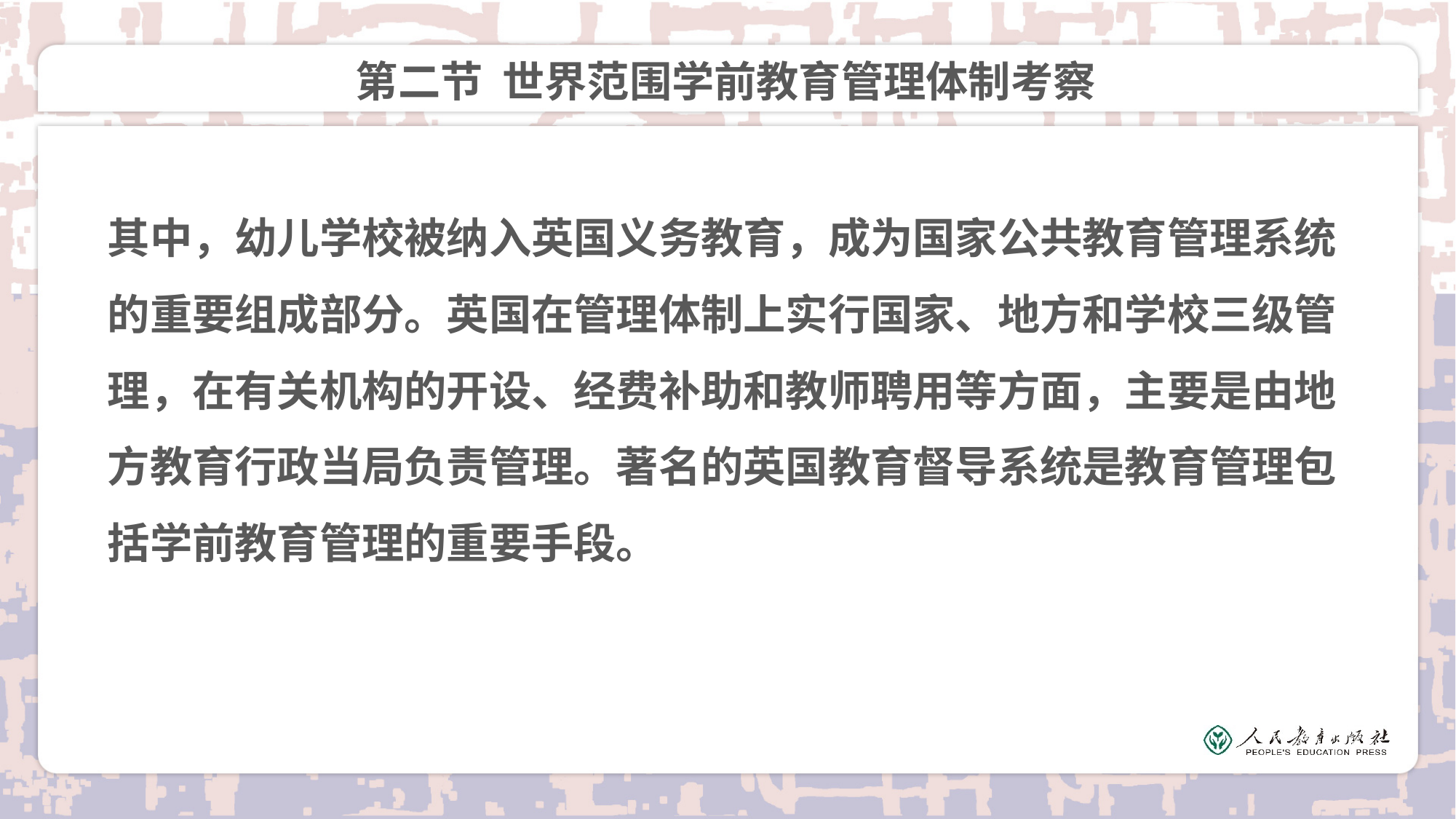

# 第二节  世界范围学前教育管理体制考察
其中，幼儿学校被纳入英国义务教育，成为国家公共教育管理系统的重要组成部分。英国在管理体制上实行国家、地方和学校三级管理，在有关机构的开设、经费补助和教师聘用等方面，主要是由地方教育行政当局负责管理。著名的英国教育督导系统是教育管理包括学前教育管理的重要手段。